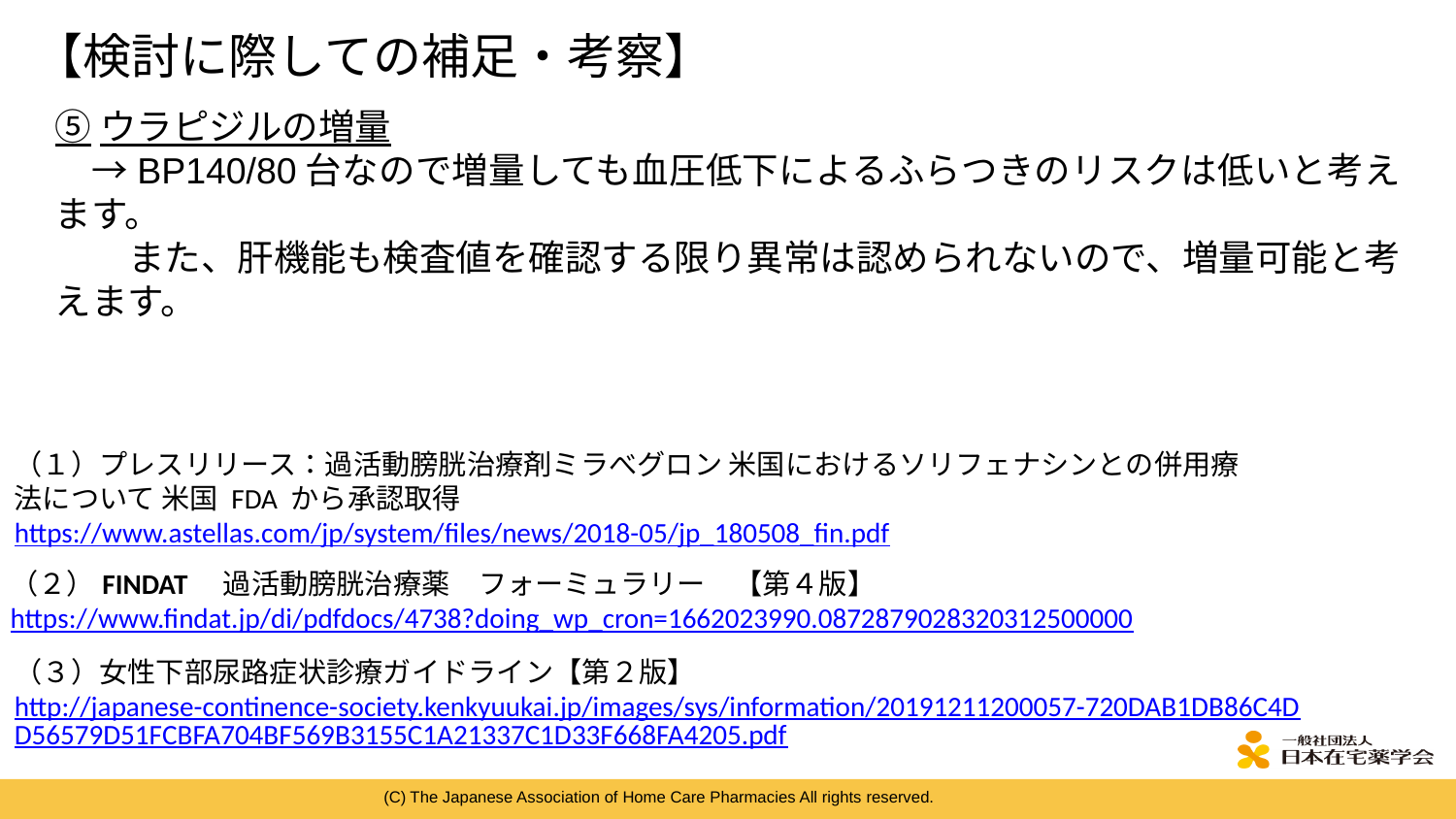

【検討に際しての補足・考察】
⑤ウラピジルの増量
　→BP140/80台なので増量しても血圧低下によるふらつきのリスクは低いと考えます。
　　また、肝機能も検査値を確認する限り異常は認められないので、増量可能と考えます。
（１）プレスリリース：過活動膀胱治療剤ミラべグロン 米国におけるソリフェナシンとの併用療法について 米国 FDA から承認取得
https://www.astellas.com/jp/system/files/news/2018-05/jp_180508_fin.pdf
（２）FINDAT　過活動膀胱治療薬　フォーミュラリー　【第４版】
https://www.findat.jp/di/pdfdocs/4738?doing_wp_cron=1662023990.0872879028320312500000
（３）女性下部尿路症状診療ガイドライン【第２版】
http://japanese-continence-society.kenkyuukai.jp/images/sys/information/20191211200057-720DAB1DB86C4DD56579D51FCBFA704BF569B3155C1A21337C1D33F668FA4205.pdf
(C) The Japanese Association of Home Care Pharmacies All rights reserved.